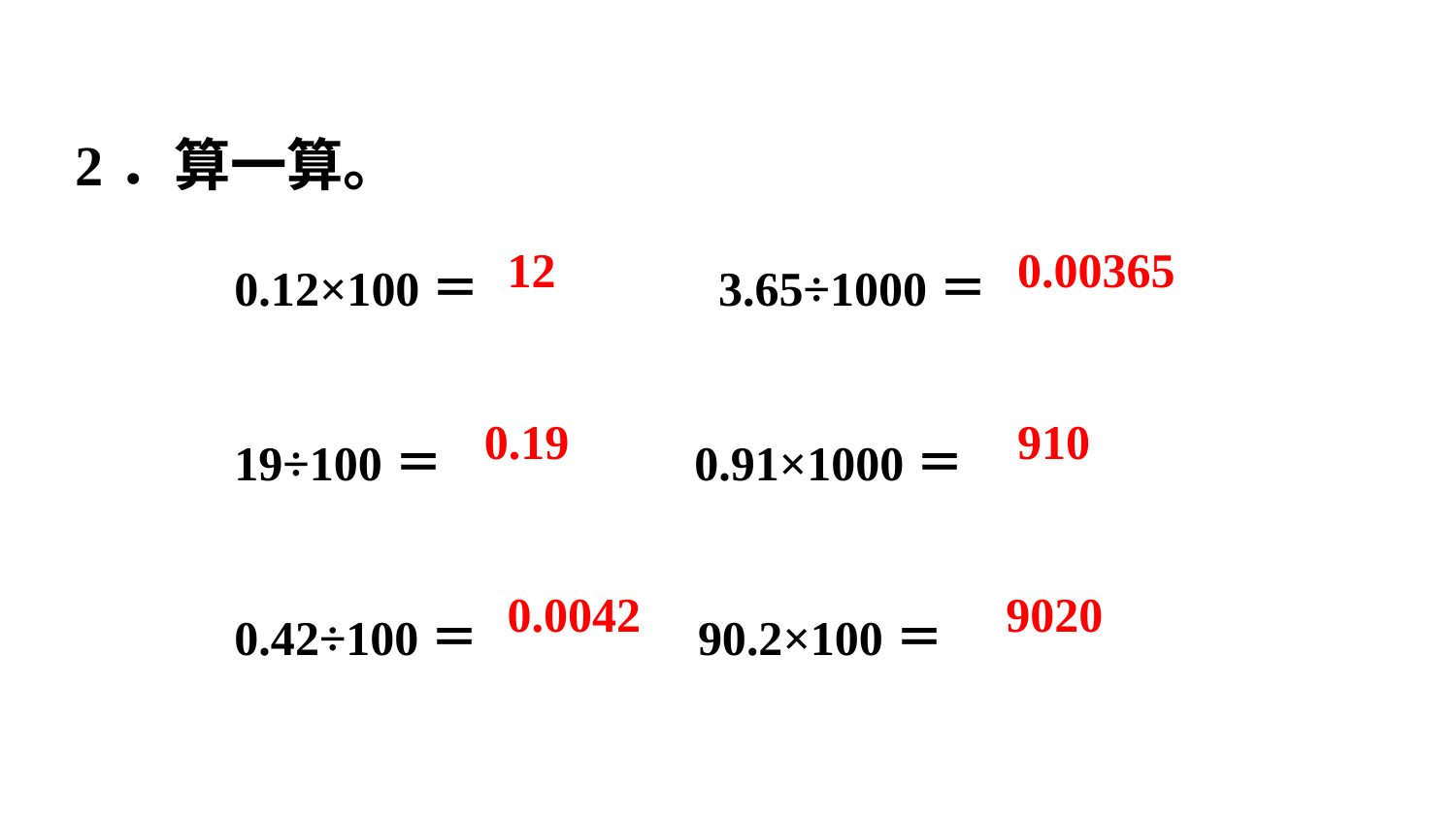

2．算一算。
0.12×100＝ 　　　　  3.65÷1000＝
19÷100＝                      0.91×1000＝
0.42÷100＝                   90.2×100＝
12
0.00365
0.19
910
0.0042
9020